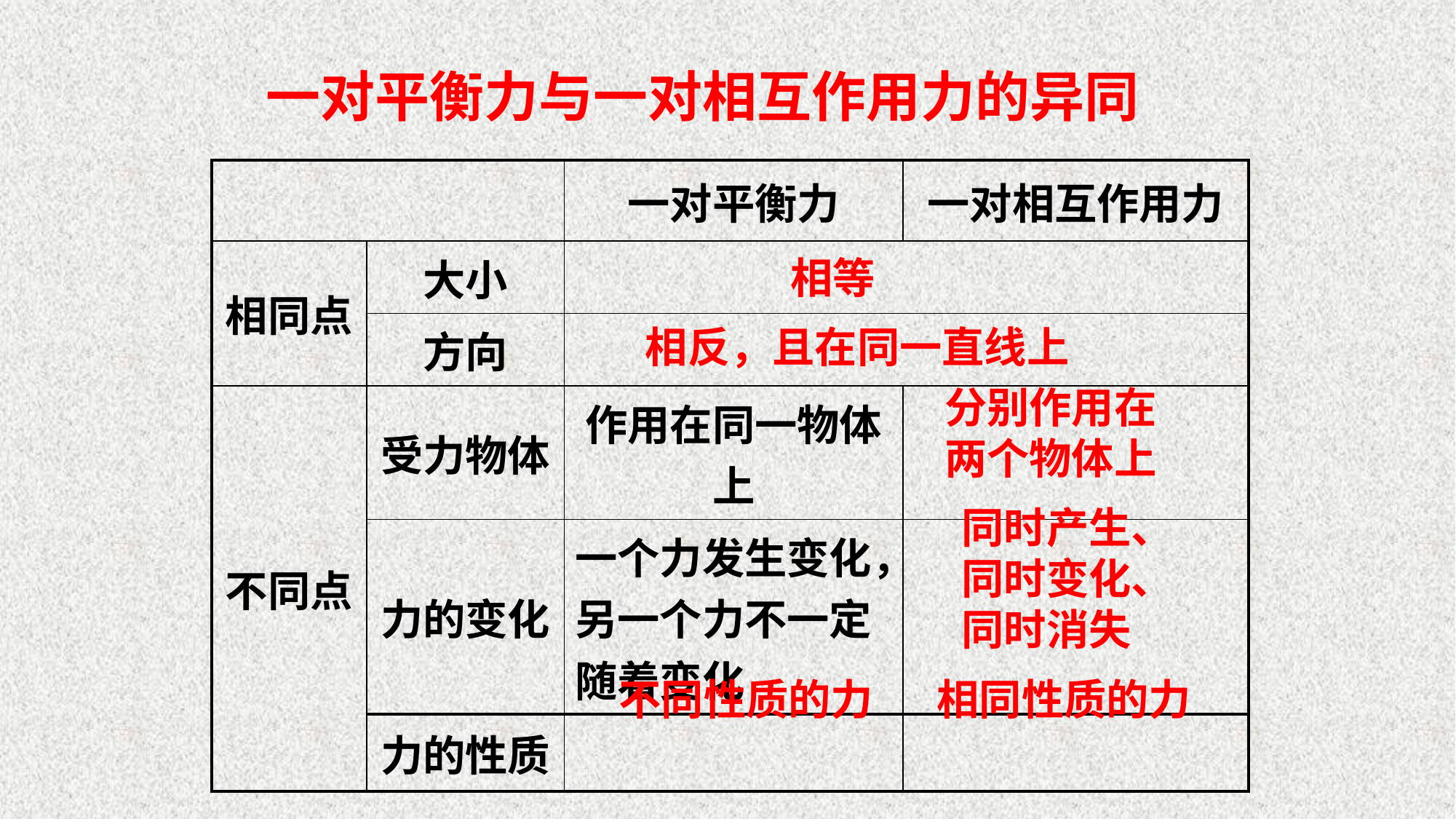

一对平衡力与一对相互作用力的异同
|  |  | 一对平衡力 | 一对相互作用力 |
| --- | --- | --- | --- |
| 相同点 | 大小 |  |  |
|  | 方向 |  |  |
| 不同点 | 受力物体 | 作用在同一物体上 |  |
|  | 力的变化 | 一个力发生变化，另一个力不一定随着变化 |  |
|  | 力的性质 |  |  |
相等
相反，且在同一直线上
分别作用在两个物体上
同时产生、 同时变化、同时消失
不同性质的力
相同性质的力